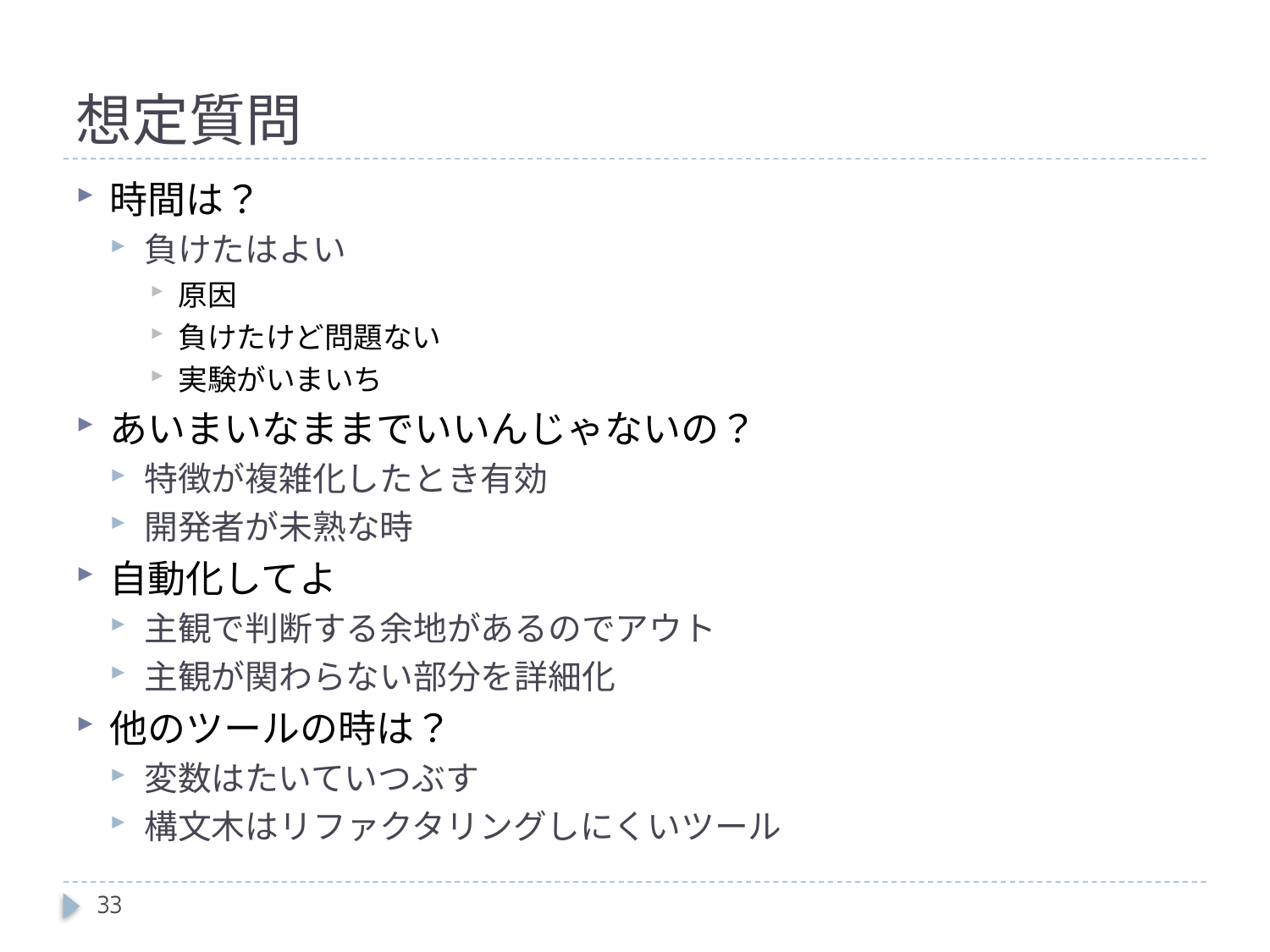

# 想定質問
時間は？
負けたはよい
原因
負けたけど問題ない
実験がいまいち
あいまいなままでいいんじゃないの？
特徴が複雑化したとき有効
開発者が未熟な時
自動化してよ
主観で判断する余地があるのでアウト
主観が関わらない部分を詳細化
他のツールの時は？
変数はたいていつぶす
構文木はリファクタリングしにくいツール
33